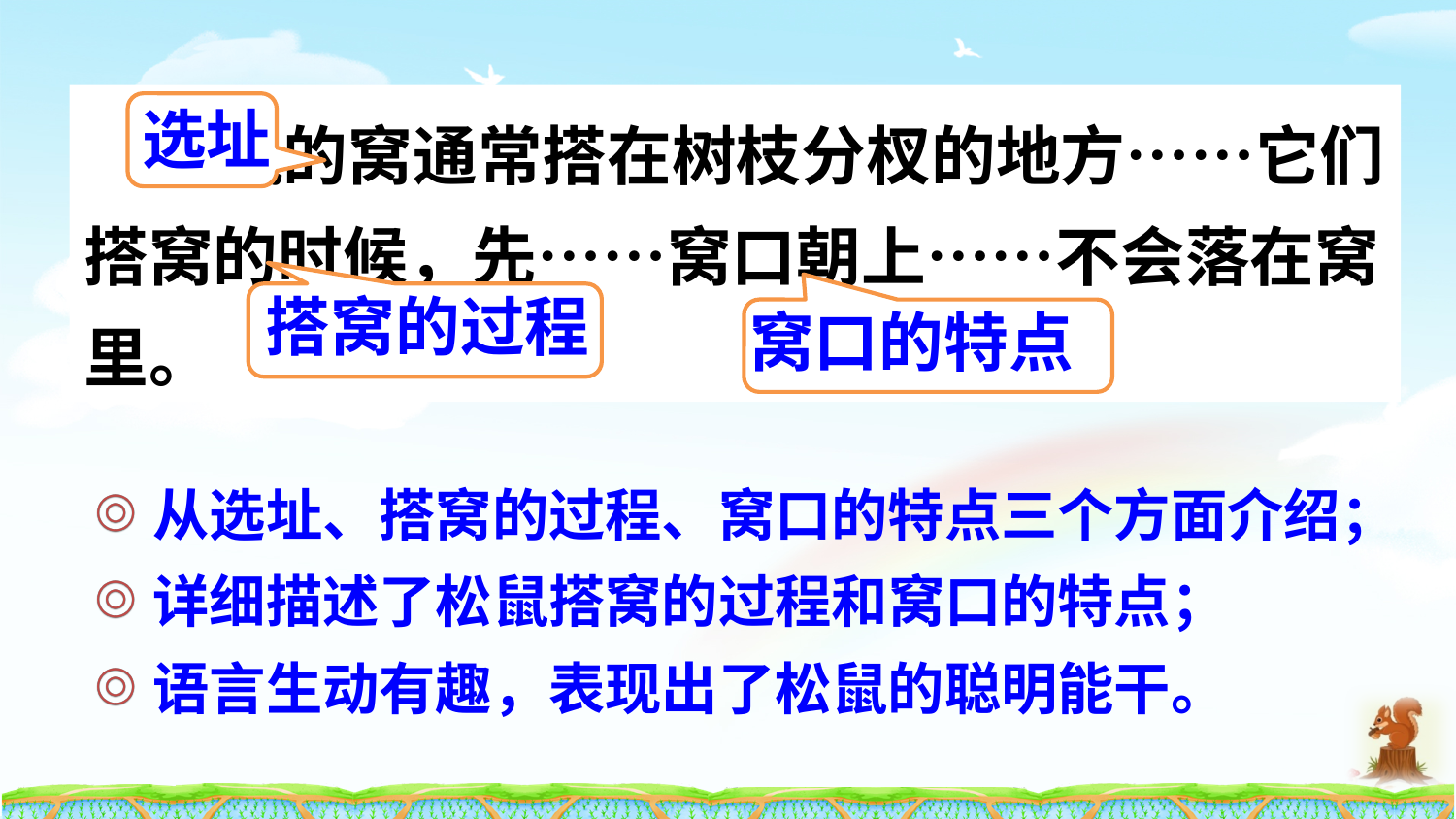

松鼠的窝通常搭在树枝分杈的地方……它们搭窝的时候，先……窝口朝上……不会落在窝里。
选址

搭窝的过程

窝口的特点

从选址、搭窝的过程、窝口的特点三个方面介绍；
详细描述了松鼠搭窝的过程和窝口的特点；
语言生动有趣，表现出了松鼠的聪明能干。